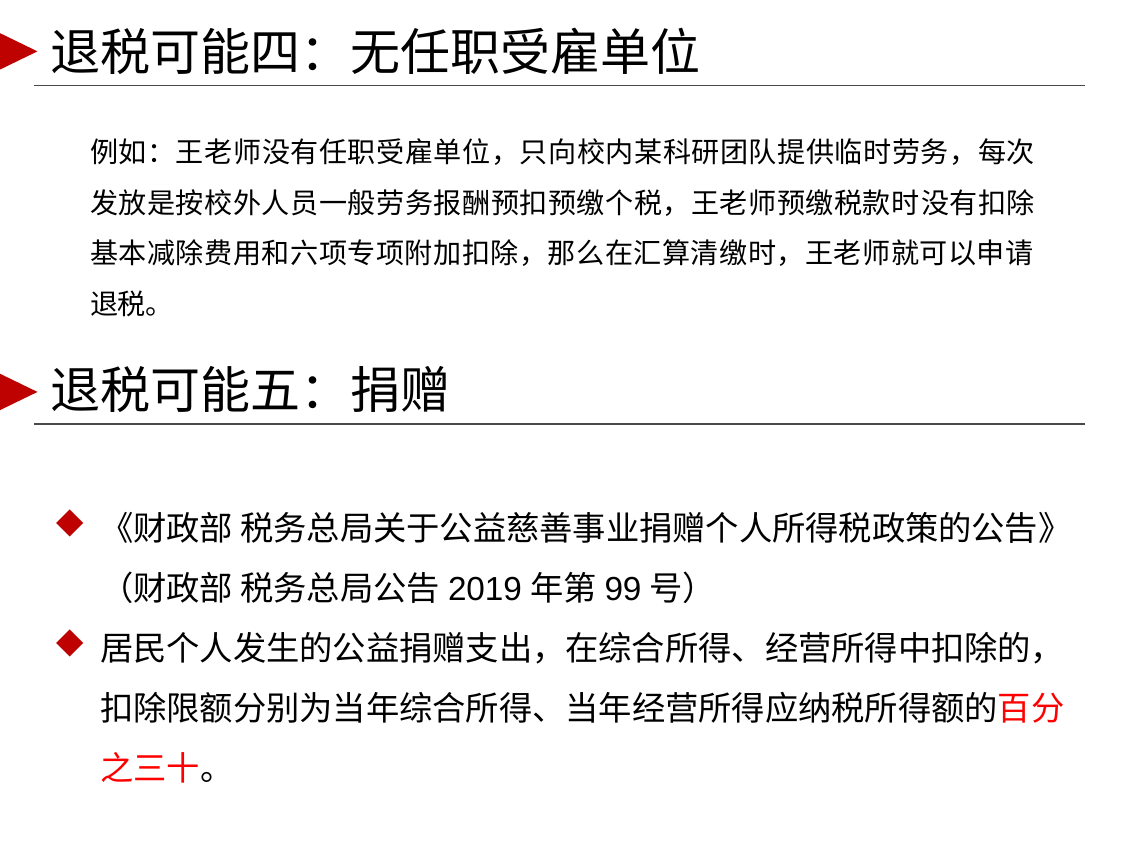

退税可能四：无任职受雇单位

例如：王老师没有任职受雇单位，只向校内某科研团队提供临时劳务，每次发放是按校外人员一般劳务报酬预扣预缴个税，王老师预缴税款时没有扣除基本减除费用和六项专项附加扣除，那么在汇算清缴时，王老师就可以申请退税。
退税可能五：捐赠

《财政部 税务总局关于公益慈善事业捐赠个人所得税政策的公告》（财政部 税务总局公告2019年第99号）
居民个人发生的公益捐赠支出，在综合所得、经营所得中扣除的，扣除限额分别为当年综合所得、当年经营所得应纳税所得额的百分之三十。